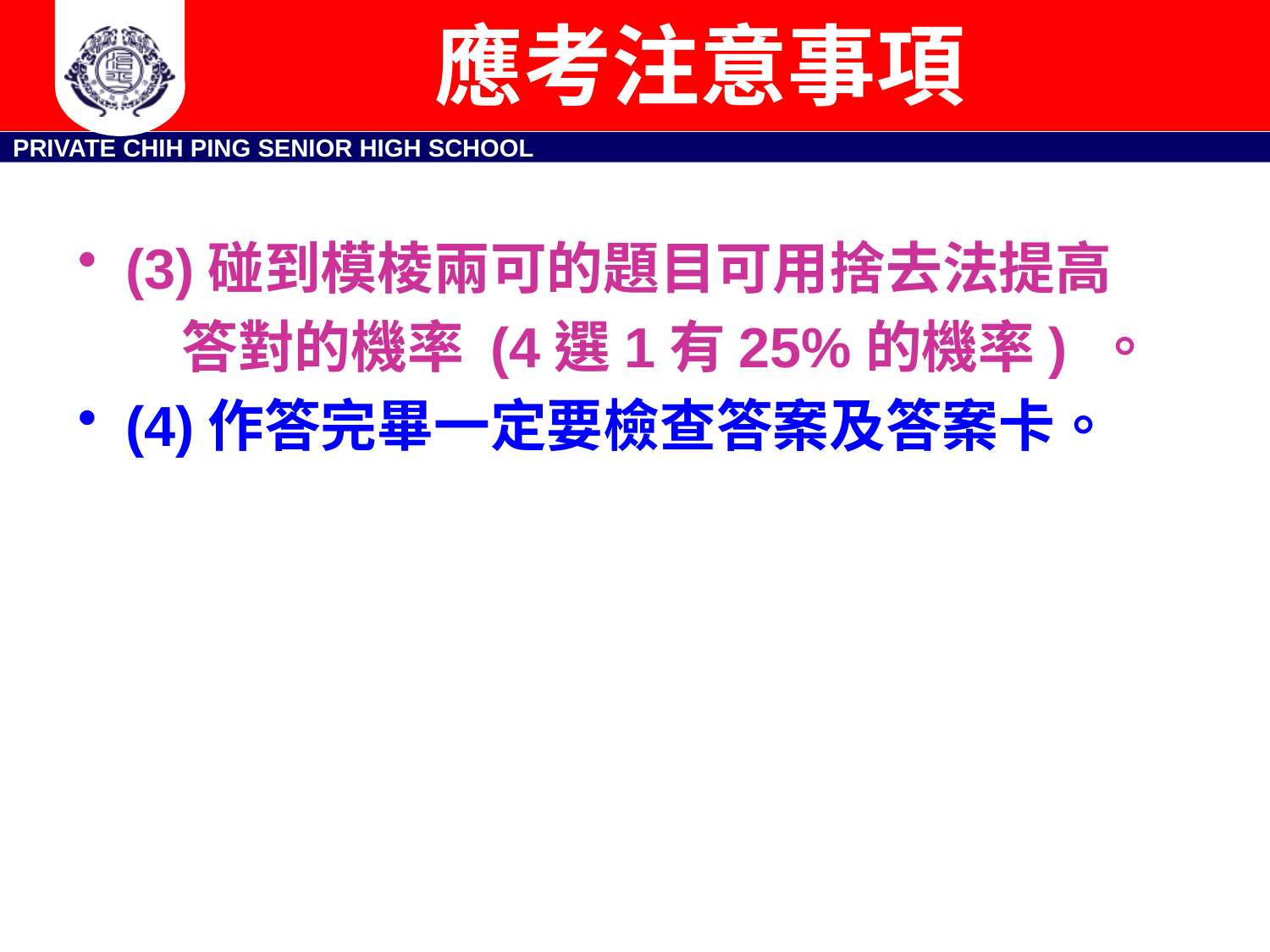

# 應考注意事項
(3)碰到模棱兩可的題目可用捨去法提高
       答對的機率 (4選1有25%的機率) 。
(4)作答完畢一定要檢查答案及答案卡。